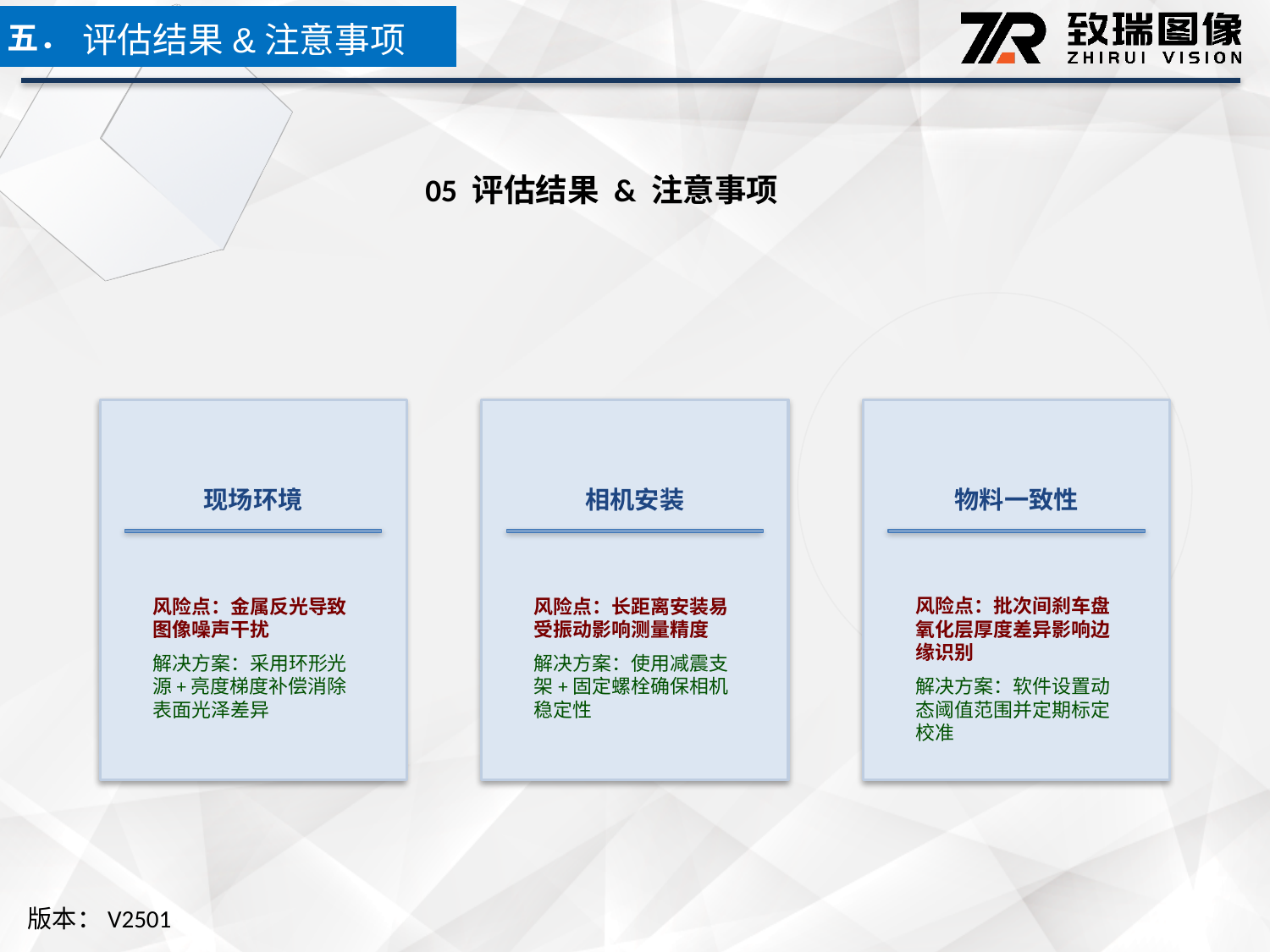

五．
评估结果&注意事项

05 评估结果 & 注意事项

现场环境

相机安装

物料一致性

风险点：金属反光导致图像噪声干扰
解决方案：采用环形光源+亮度梯度补偿消除表面光泽差异

风险点：长距离安装易受振动影响测量精度
解决方案：使用减震支架+固定螺栓确保相机稳定性

风险点：批次间刹车盘氧化层厚度差异影响边缘识别
解决方案：软件设置动态阈值范围并定期标定校准